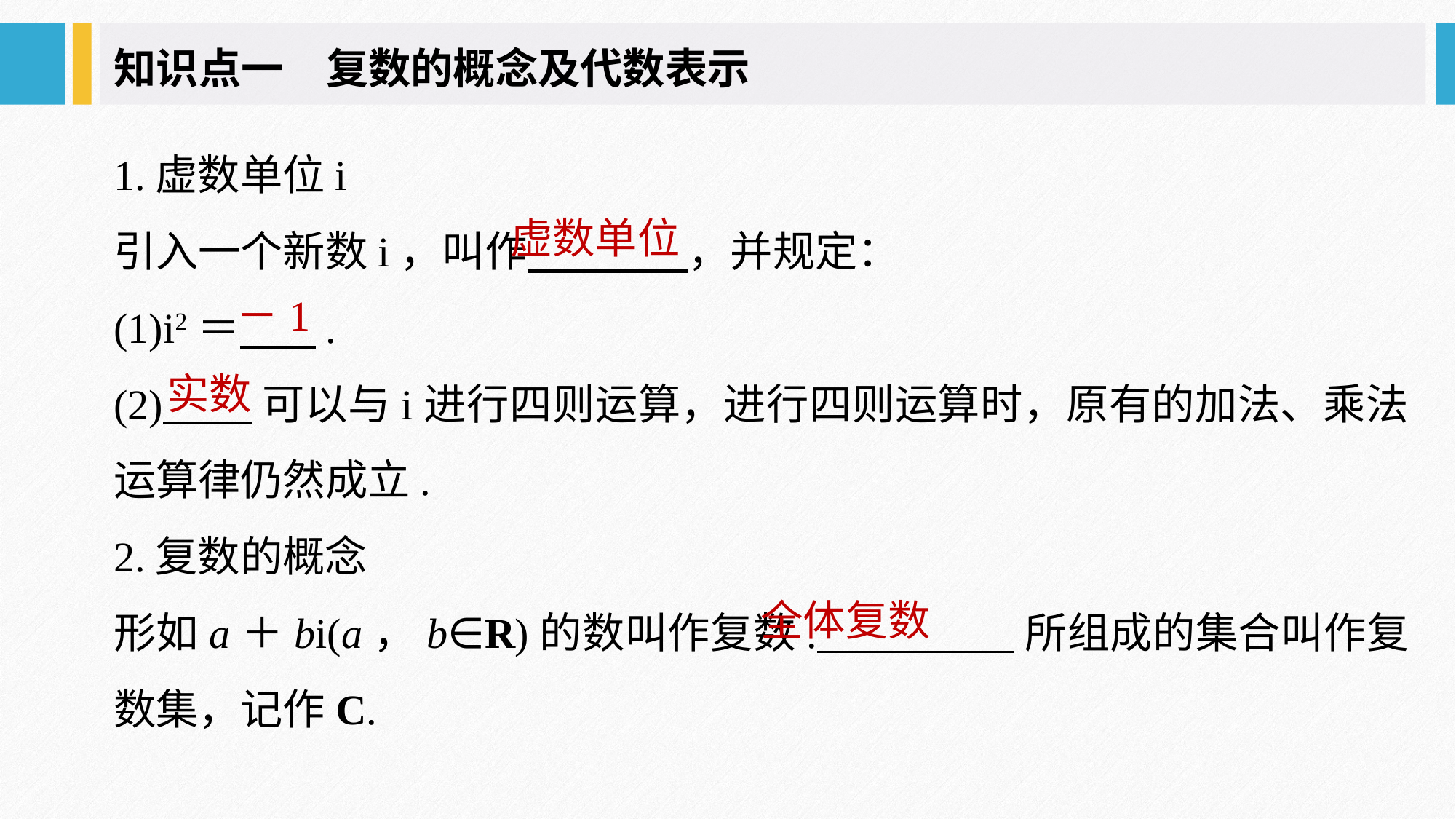

知识点一　复数的概念及代数表示
1.虚数单位i
引入一个新数i，叫作                 ，并规定：
(1)i2＝        .
(2)        可以与i进行四则运算，进行四则运算时，原有的加法、乘法运算律仍然成立.
2.复数的概念
形如a＋bi(a，b∈R)的数叫作复数.                  所组成的集合叫作复数集，记作C.
虚数单位
－1
实数
全体复数